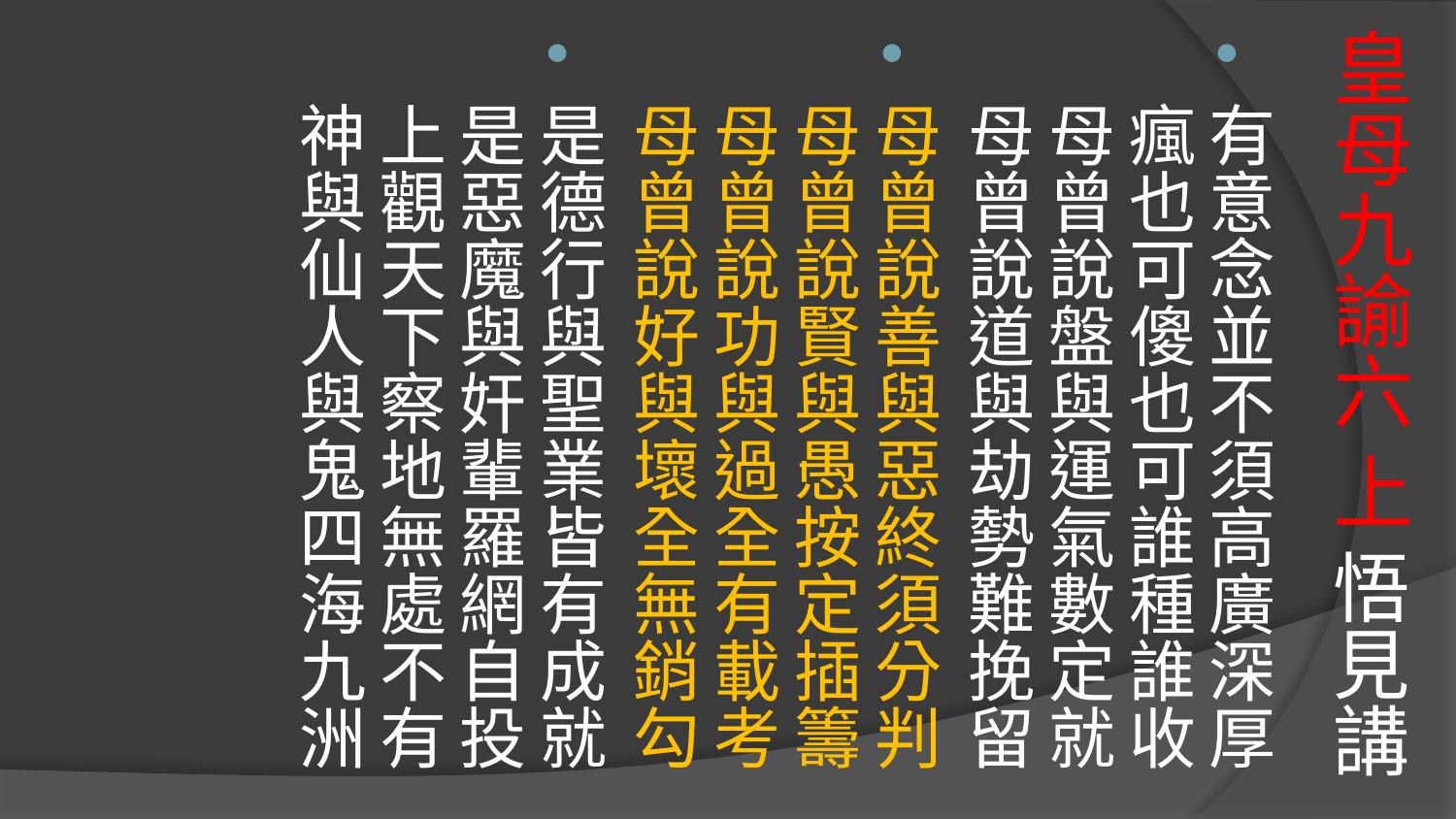

# 皇母九諭六 上 悟見講
有意念並不須高廣深厚 瘋也可傻也可誰種誰收
母曾說盤與運氣數定就 母曾說道與劫勢難挽留
母曾說善與惡終須分判母曾說賢與愚按定插籌
母曾說功與過全有載考母曾說好與壞全無銷勾
是德行與聖業皆有成就是惡魔與奸輩羅網自投
上觀天下察地無處不有神與仙人與鬼四海九洲